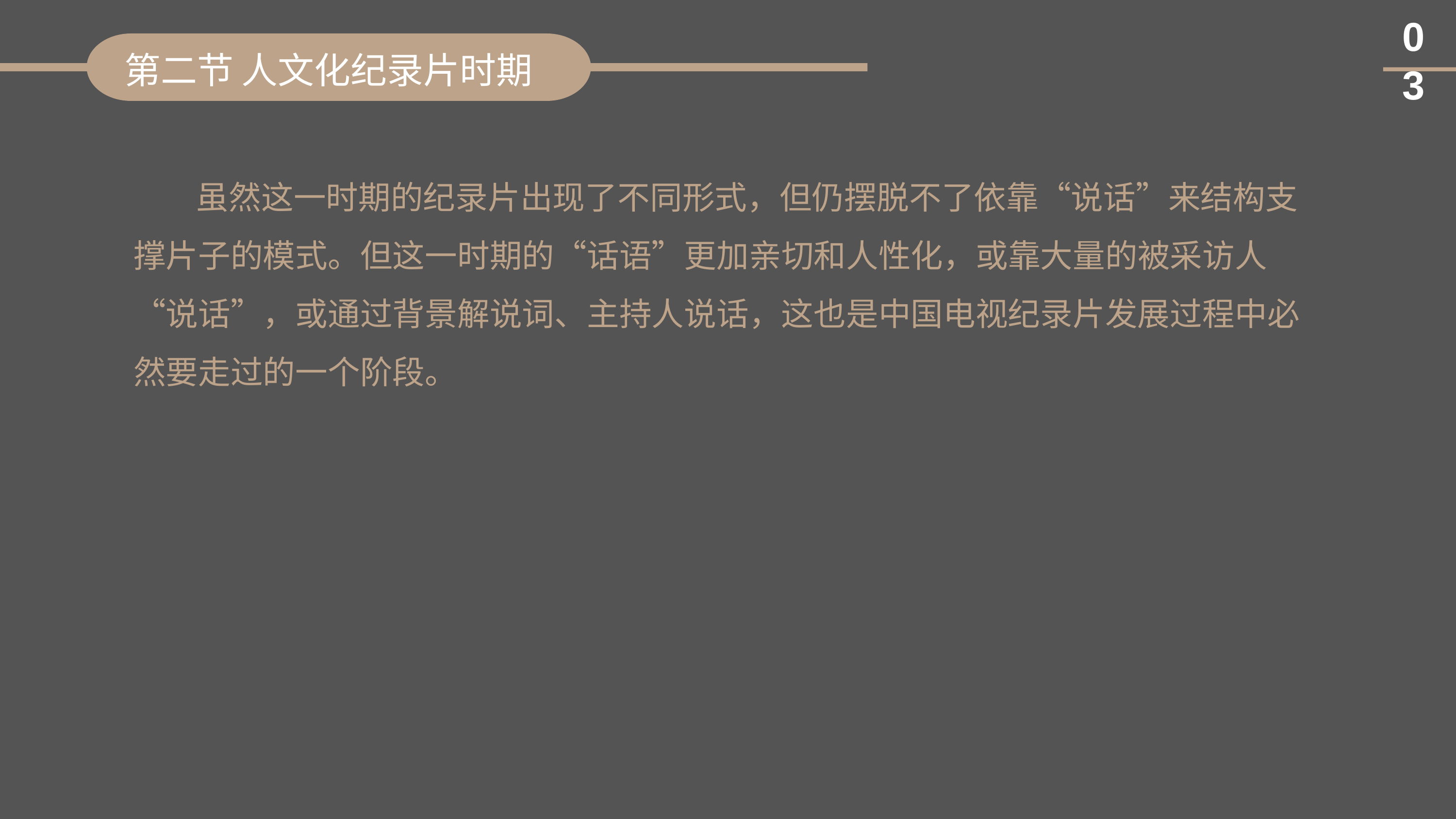

03

第二节 人文化纪录片时期

虽然这一时期的纪录片出现了不同形式，但仍摆脱不了依靠“说话”来结构支撑片子的模式。但这一时期的“话语”更加亲切和人性化，或靠大量的被采访人“说话”，或通过背景解说词、主持人说话，这也是中国电视纪录片发展过程中必然要走过的一个阶段。